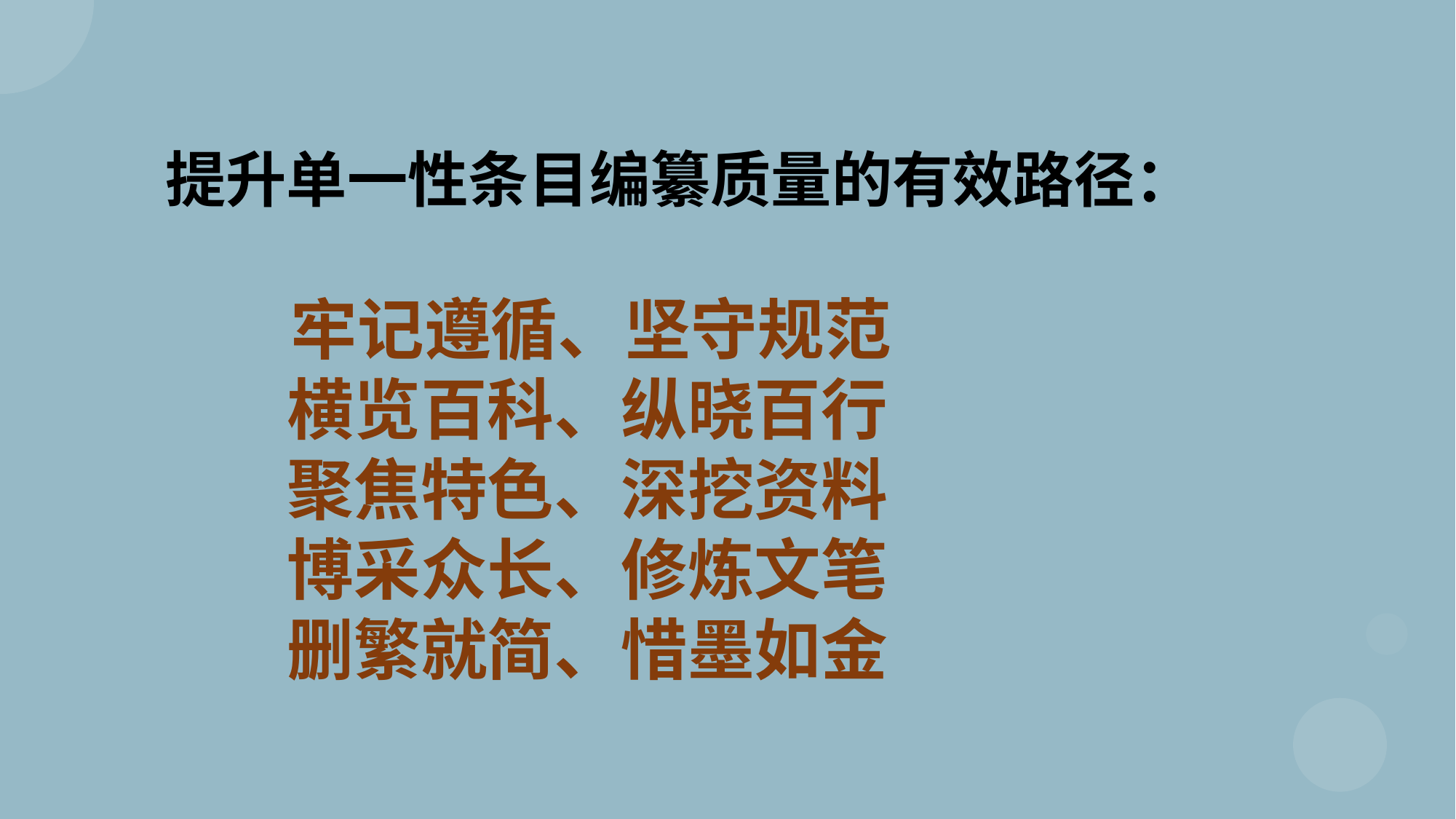

提升单一性条目编纂质量的有效路径：

        牢记遵循、坚守规范
       横览百科、纵晓百行
       聚焦特色、深挖资料
       博采众长、修炼文笔
       删繁就简、惜墨如金